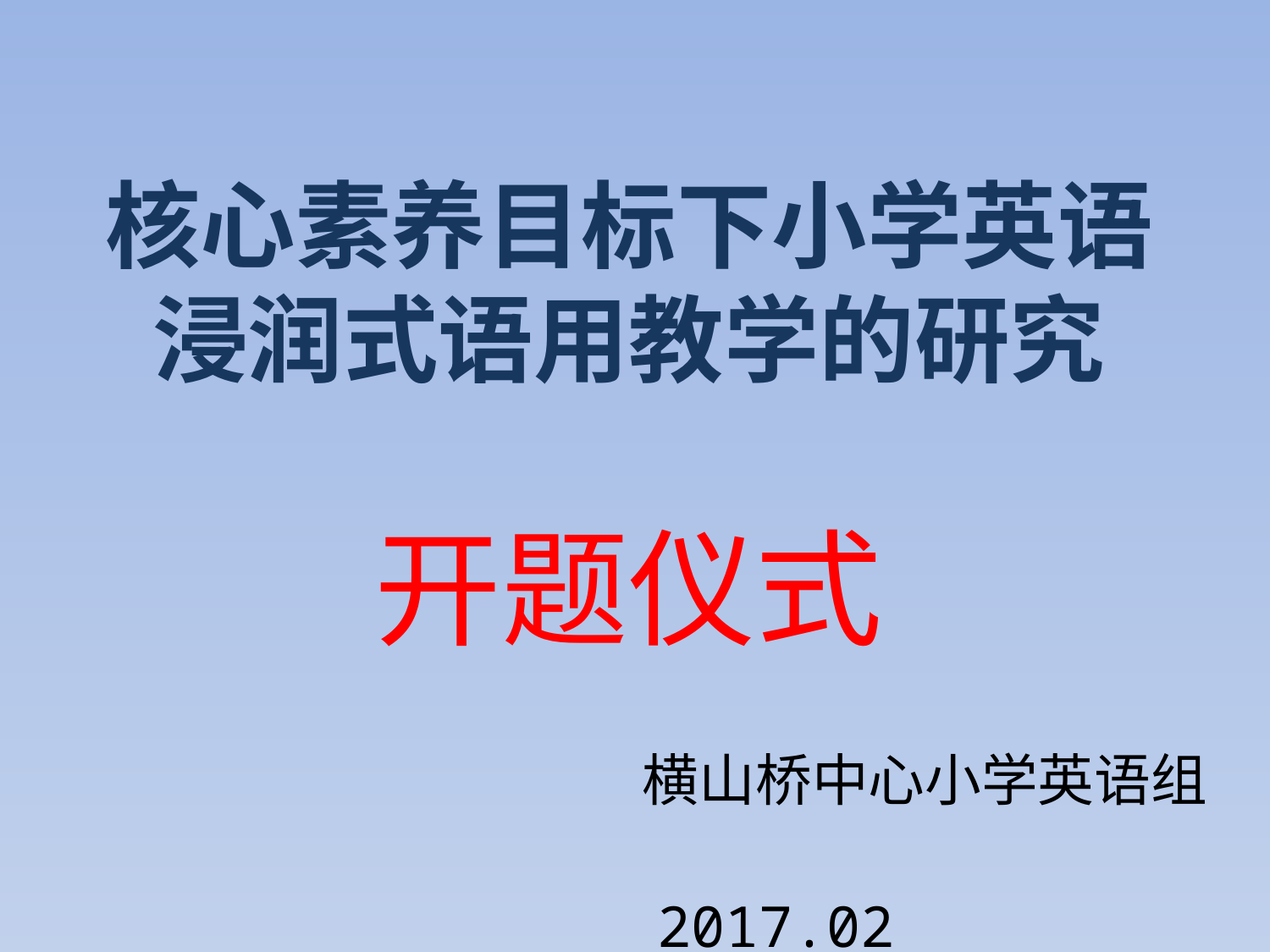

# 核心素养目标下小学英语浸润式语用教学的研究 开题仪式
横山桥中心小学英语组
                      2017.02